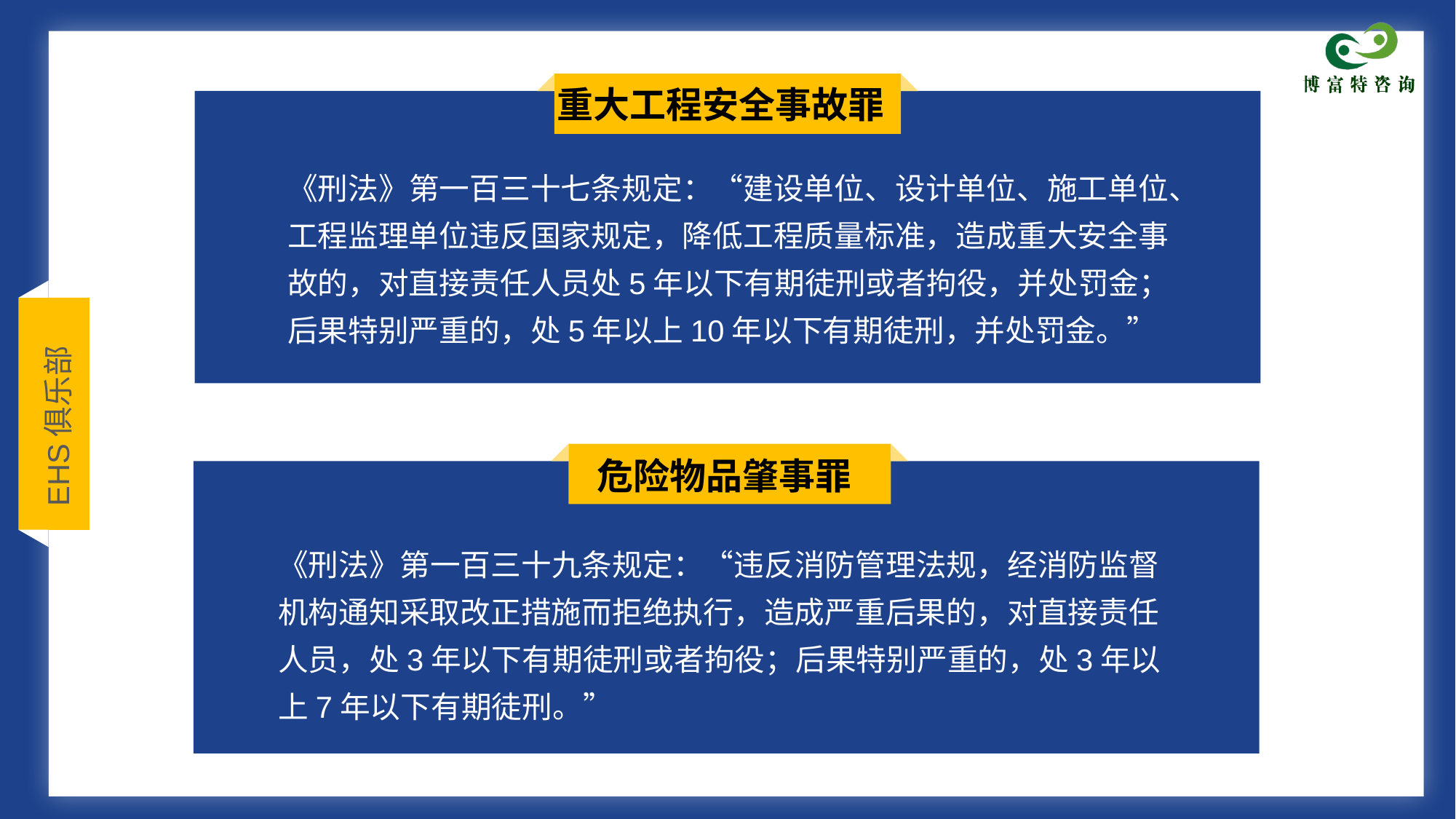

重大工程安全事故罪

《刑法》第一百三十七条规定：“建设单位、设计单位、施工单位、工程监理单位违反国家规定，降低工程质量标准，造成重大安全事故的，对直接责任人员处5年以下有期徒刑或者拘役，并处罚金；后果特别严重的，处5年以上10年以下有期徒刑，并处罚金。”

危险物品肇事罪

《刑法》第一百三十九条规定：“违反消防管理法规，经消防监督机构通知采取改正措施而拒绝执行，造成严重后果的，对直接责任人员，处3年以下有期徒刑或者拘役；后果特别严重的，处3年以上7年以下有期徒刑。”